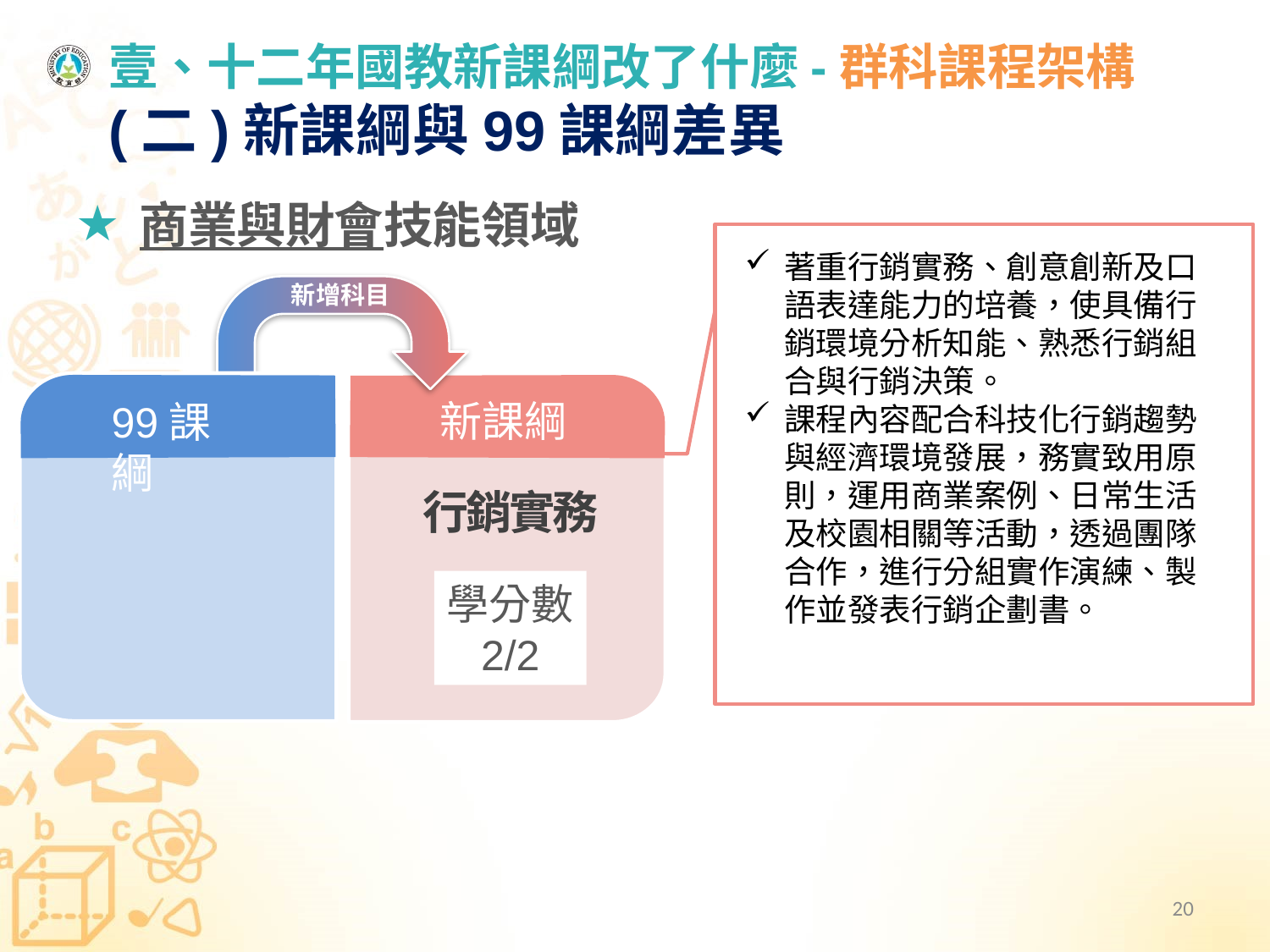

# 壹、十二年國教新課綱改了什麼-群科課程架構 (二)新課綱與99課綱差異
商業與財會技能領域

著重行銷實務、創意創新及口語表達能力的培養，使具備行銷環境分析知能、熟悉行銷組合與行銷決策。
課程內容配合科技化行銷趨勢與經濟環境發展，務實致用原則，運用商業案例、日常生活及校園相關等活動，透過團隊合作，進行分組實作演練、製作並發表行銷企劃書。
新增科目

99課綱

行銷實務

新課綱
學分數
2/2
20